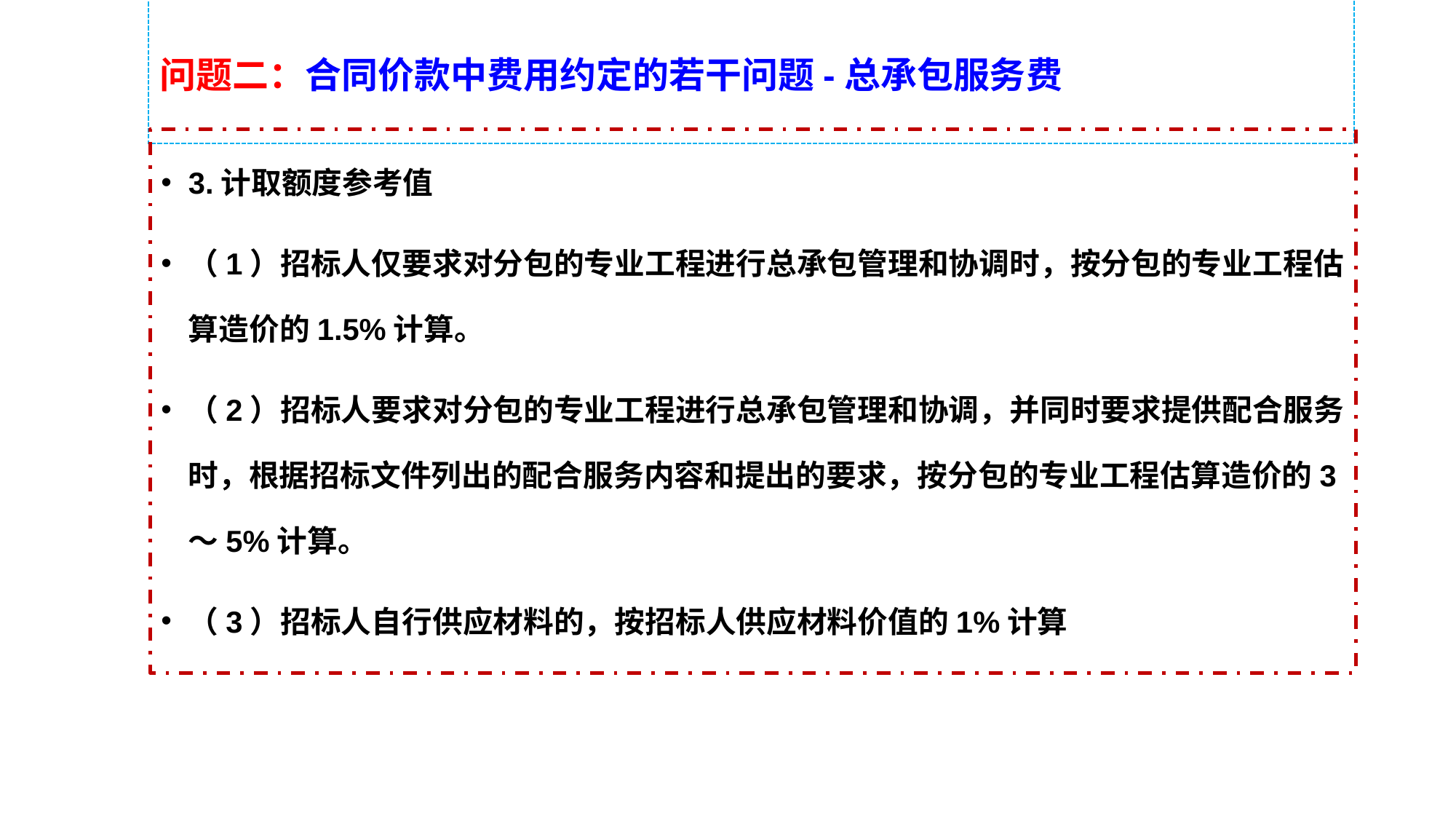

# 问题二：合同价款中费用约定的若干问题-总承包服务费
3.计取额度参考值
（1）招标人仅要求对分包的专业工程进行总承包管理和协调时，按分包的专业工程估算造价的1.5%计算。
（2）招标人要求对分包的专业工程进行总承包管理和协调，并同时要求提供配合服务时，根据招标文件列出的配合服务内容和提出的要求，按分包的专业工程估算造价的3～5%计算。
（3）招标人自行供应材料的，按招标人供应材料价值的1%计算